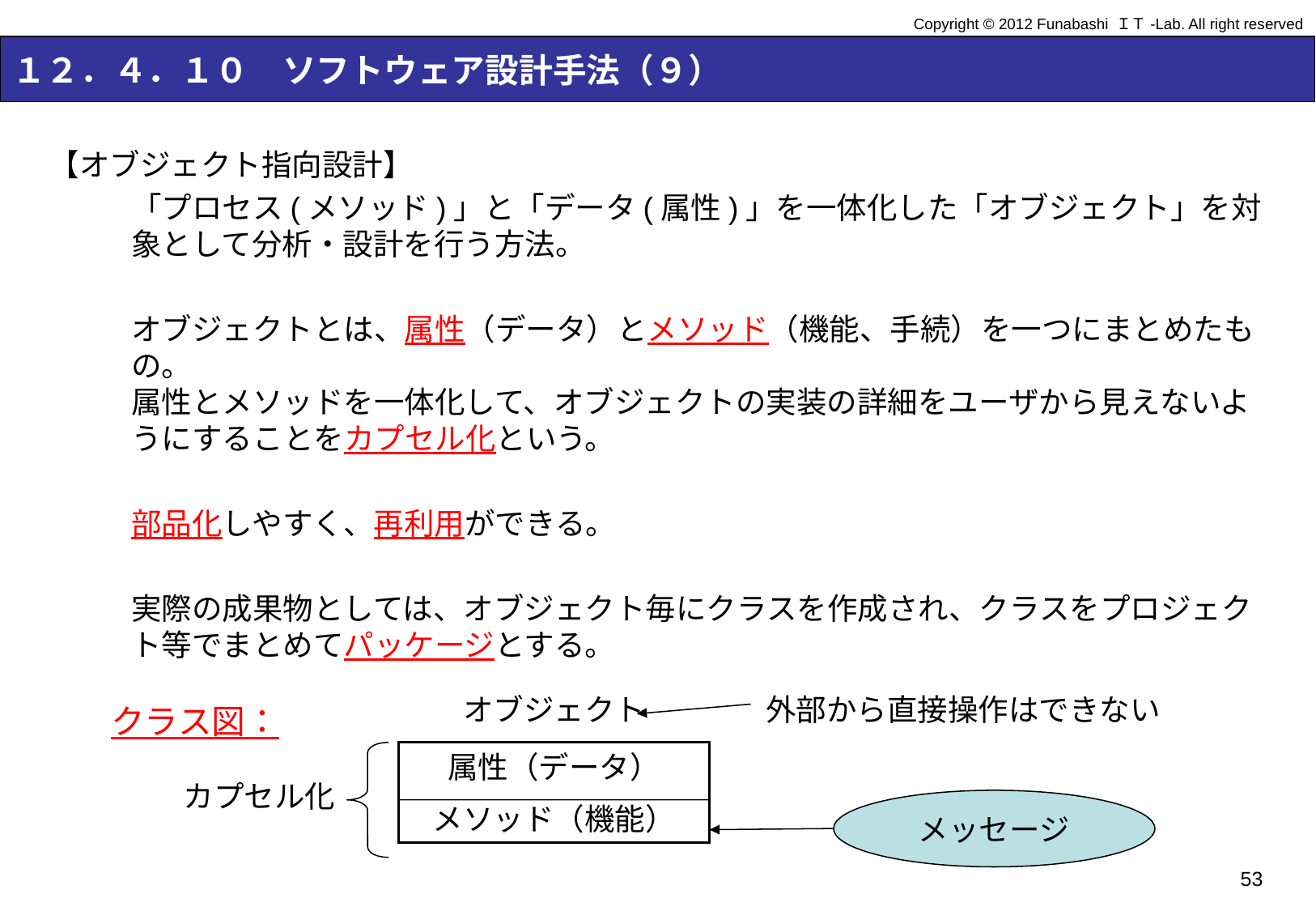

Copyright © 2012 Funabashi ＩＴ-Lab. All right reserved
# １２．４．１０　ソフトウェア設計手法（９）
【オブジェクト指向設計】
「プロセス(メソッド)」と「データ(属性)」を一体化した「オブジェクト」を対象として分析・設計を行う方法。

オブジェクトとは、属性（データ）とメソッド（機能、手続）を一つにまとめたもの。
属性とメソッドを一体化して、オブジェクトの実装の詳細をユーザから見えないようにすることをカプセル化という。

部品化しやすく、再利用ができる。

実際の成果物としては、オブジェクト毎にクラスを作成され、クラスをプロジェクト等でまとめてパッケージとする。

オブジェクト
外部から直接操作はできない
クラス図：

属性（データ）
メソッド（機能）

カプセル化
メッセージ

53